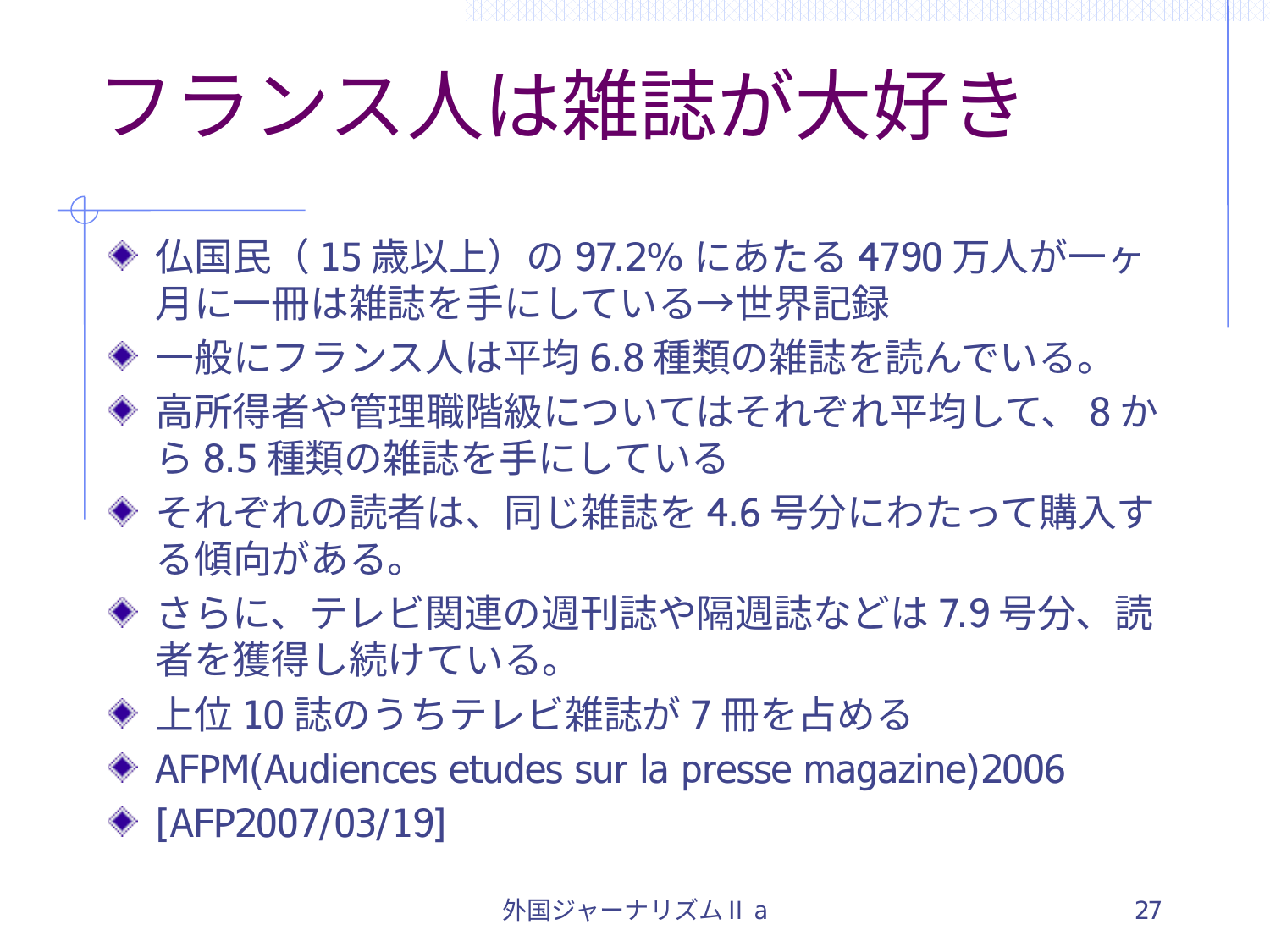

# フランス人は雑誌が大好き
仏国民（15歳以上）の97.2%にあたる4790万人が一ヶ月に一冊は雑誌を手にしている→世界記録
一般にフランス人は平均6.8種類の雑誌を読んでいる。
高所得者や管理職階級についてはそれぞれ平均して、8から8.5種類の雑誌を手にしている
それぞれの読者は、同じ雑誌を4.6号分にわたって購入する傾向がある。
さらに、テレビ関連の週刊誌や隔週誌などは7.9号分、読者を獲得し続けている。
上位10誌のうちテレビ雑誌が7冊を占める
AFPM(Audiences etudes sur la presse magazine)2006
[AFP2007/03/19]
外国ジャーナリズムⅡa
27